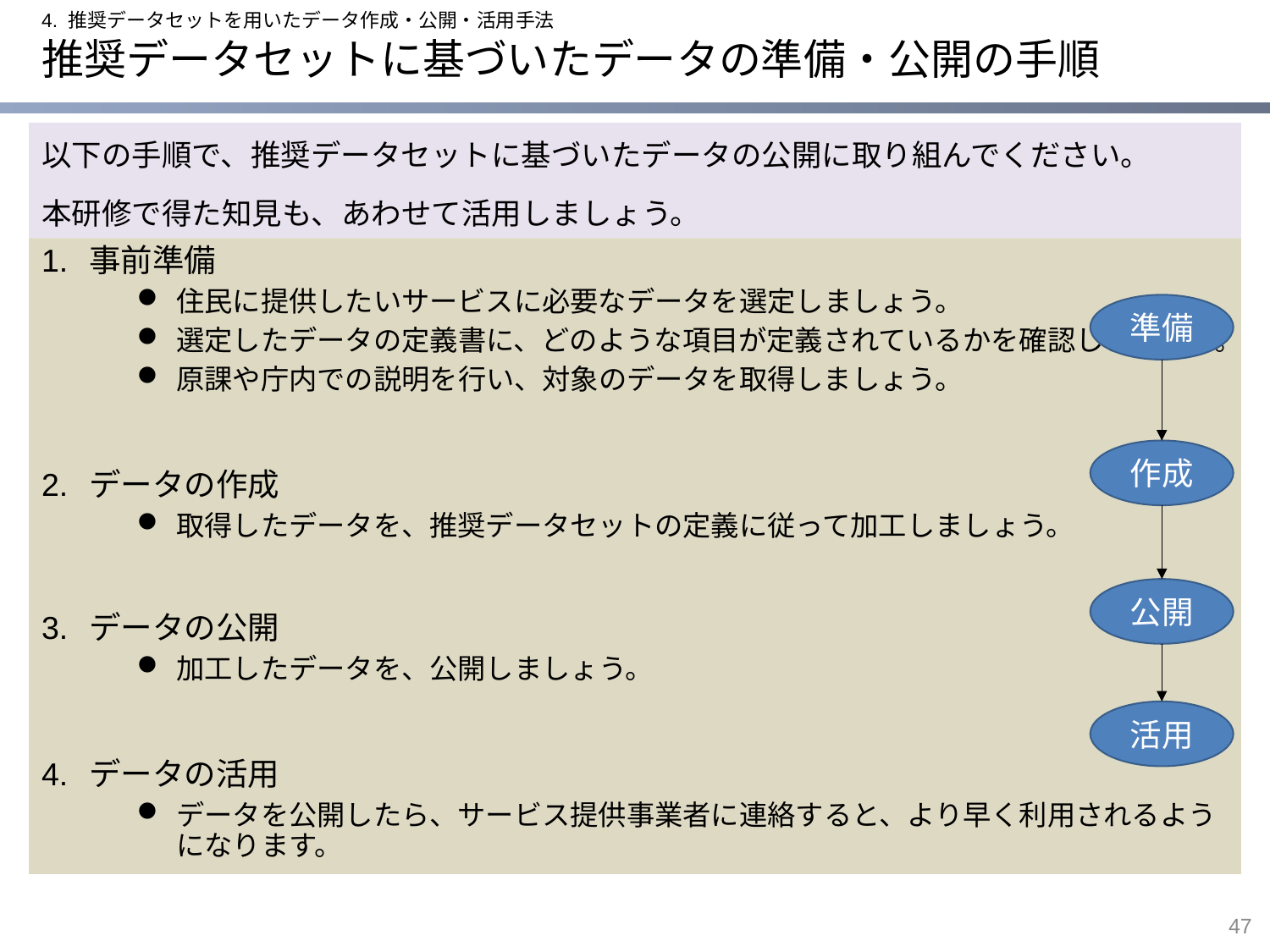

4. 推奨データセットを用いたデータ作成・公開・活用手法
# 推奨データセットに基づいたデータの準備・公開の手順
以下の手順で、推奨データセットに基づいたデータの公開に取り組んでください。
本研修で得た知見も、あわせて活用しましょう。
事前準備
住民に提供したいサービスに必要なデータを選定しましょう。
選定したデータの定義書に、どのような項目が定義されているかを確認しましょう。
原課や庁内での説明を行い、対象のデータを取得しましょう。

データの作成
取得したデータを、推奨データセットの定義に従って加工しましょう。

データの公開
加工したデータを、公開しましょう。

データの活用
データを公開したら、サービス提供事業者に連絡すると、より早く利用されるようになります。
準備
作成
公開
活用